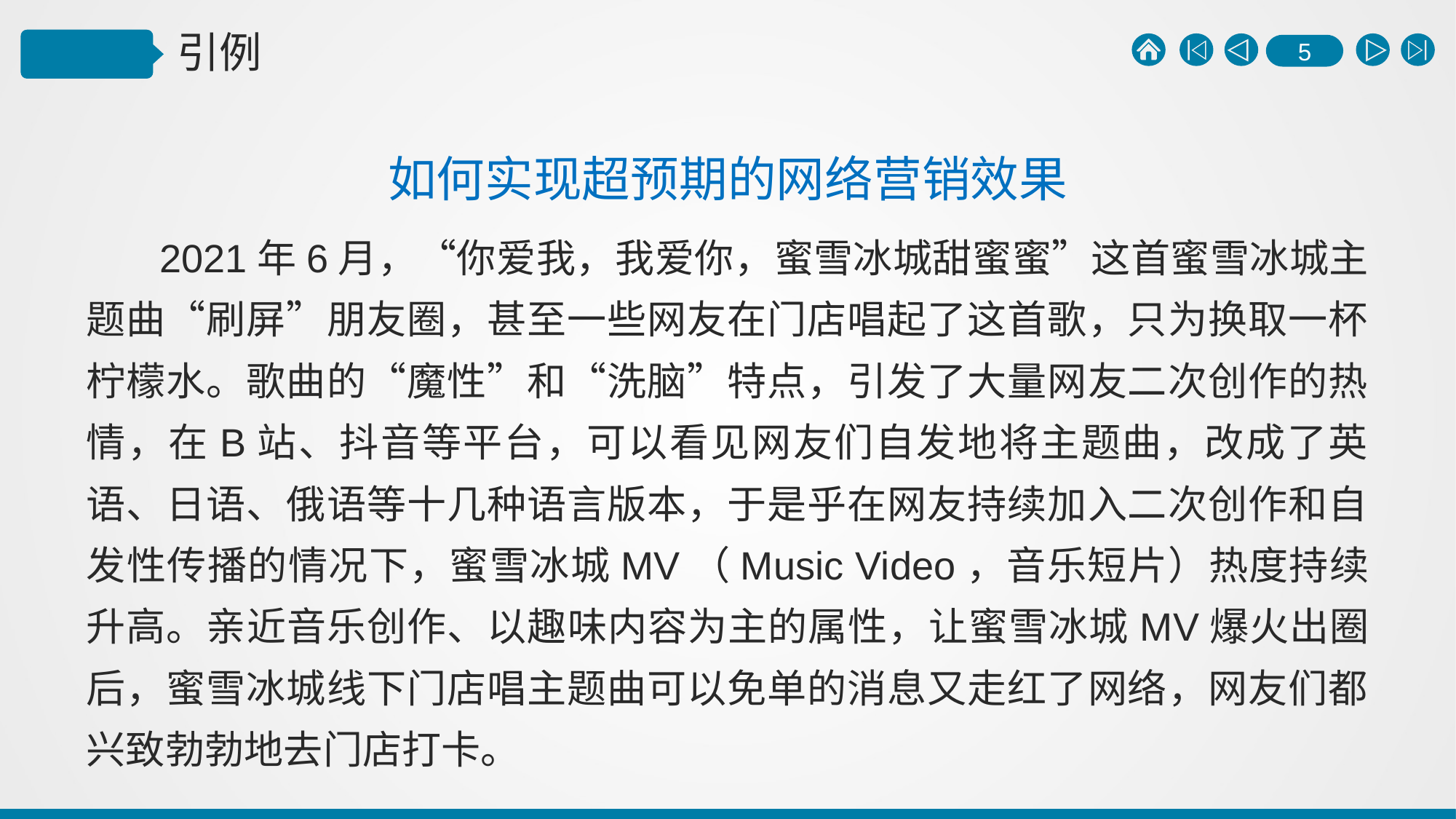

如何实现超预期的网络营销效果
2021年6月，“你爱我，我爱你，蜜雪冰城甜蜜蜜”这首蜜雪冰城主题曲“刷屏”朋友圈，甚至一些网友在门店唱起了这首歌，只为换取一杯柠檬水。歌曲的“魔性”和“洗脑”特点，引发了大量网友二次创作的热情，在B站、抖音等平台，可以看见网友们自发地将主题曲，改成了英语、日语、俄语等十几种语言版本，于是乎在网友持续加入二次创作和自发性传播的情况下，蜜雪冰城MV（Music Video，音乐短片）热度持续升高。亲近音乐创作、以趣味内容为主的属性，让蜜雪冰城MV爆火出圈后，蜜雪冰城线下门店唱主题曲可以免单的消息又走红了网络，网友们都兴致勃勃地去门店打卡。